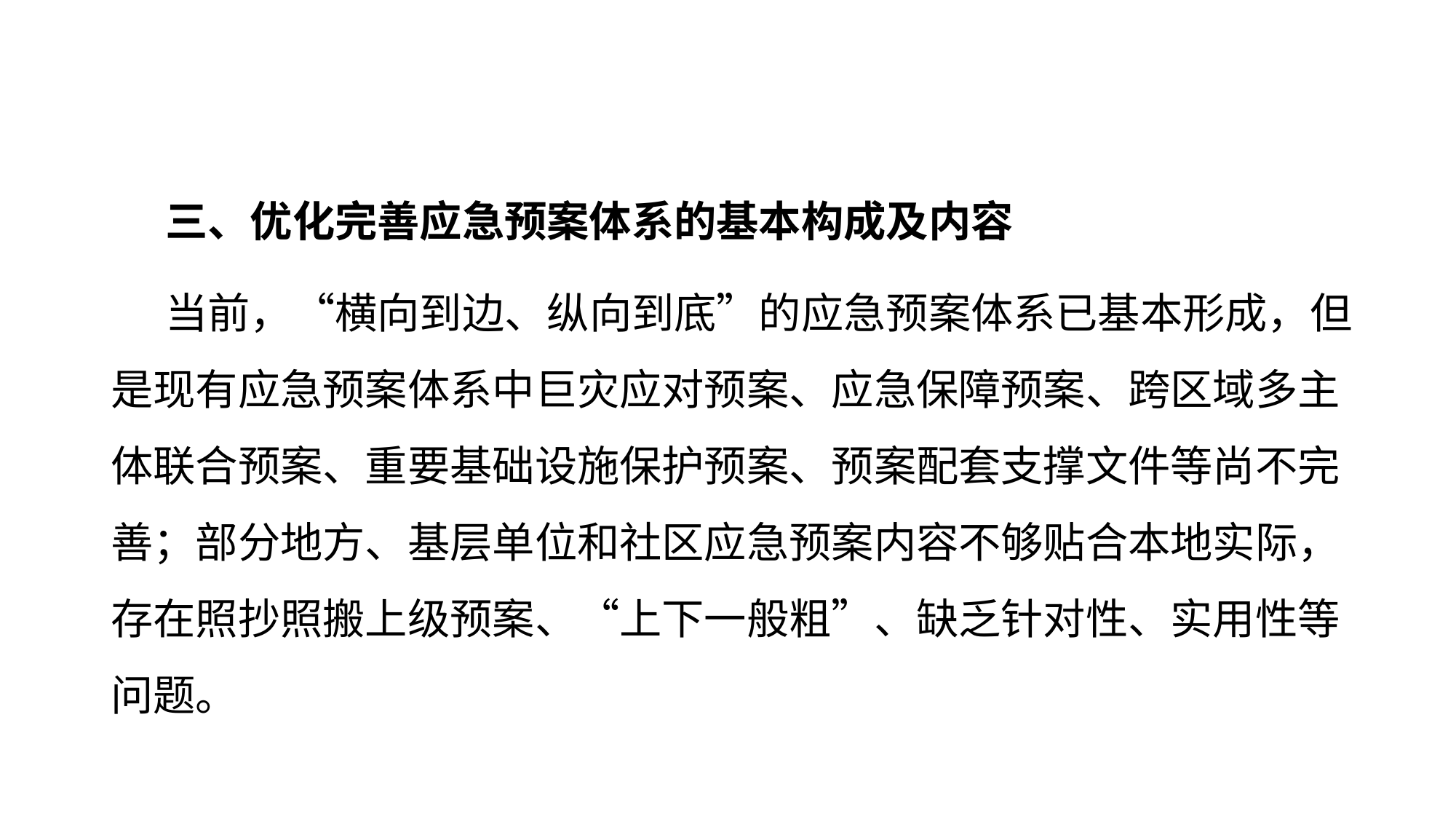

#
三、优化完善应急预案体系的基本构成及内容
当前，“横向到边、纵向到底”的应急预案体系已基本形成，但是现有应急预案体系中巨灾应对预案、应急保障预案、跨区域多主体联合预案、重要基础设施保护预案、预案配套支撑文件等尚不完善；部分地方、基层单位和社区应急预案内容不够贴合本地实际，存在照抄照搬上级预案、“上下一般粗”、缺乏针对性、实用性等问题。